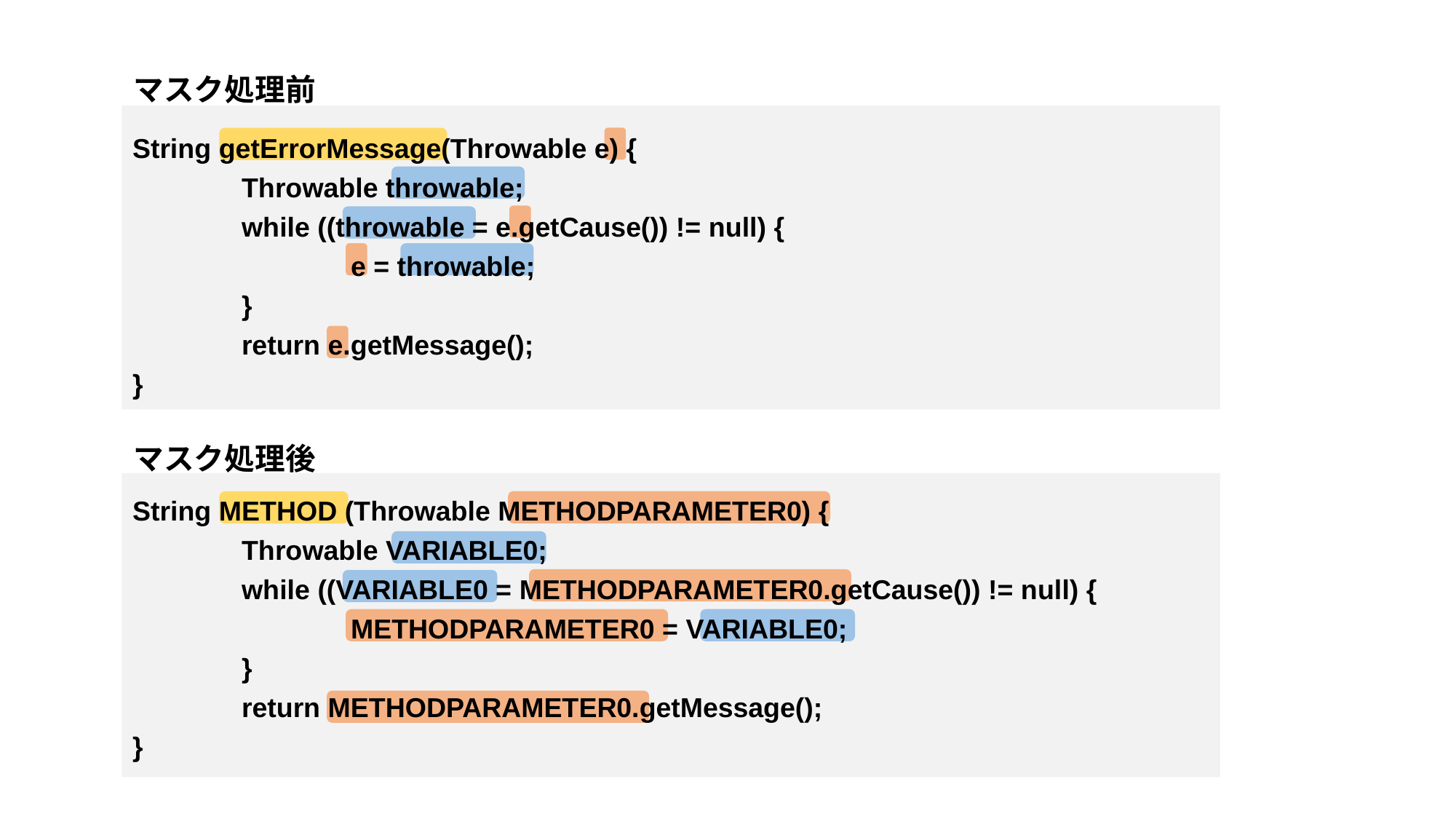

マスク処理前

String getErrorMessage(Throwable e) {
	Throwable throwable;
	while ((throwable = e.getCause()) != null) {
		e = throwable;
	}
	return e.getMessage();
}

マスク処理後

String METHOD (Throwable METHODPARAMETER0) {
	Throwable VARIABLE0;
	while ((VARIABLE0 = METHODPARAMETER0.getCause()) != null) {
		METHODPARAMETER0 = VARIABLE0;
	}
	return METHODPARAMETER0.getMessage();
}